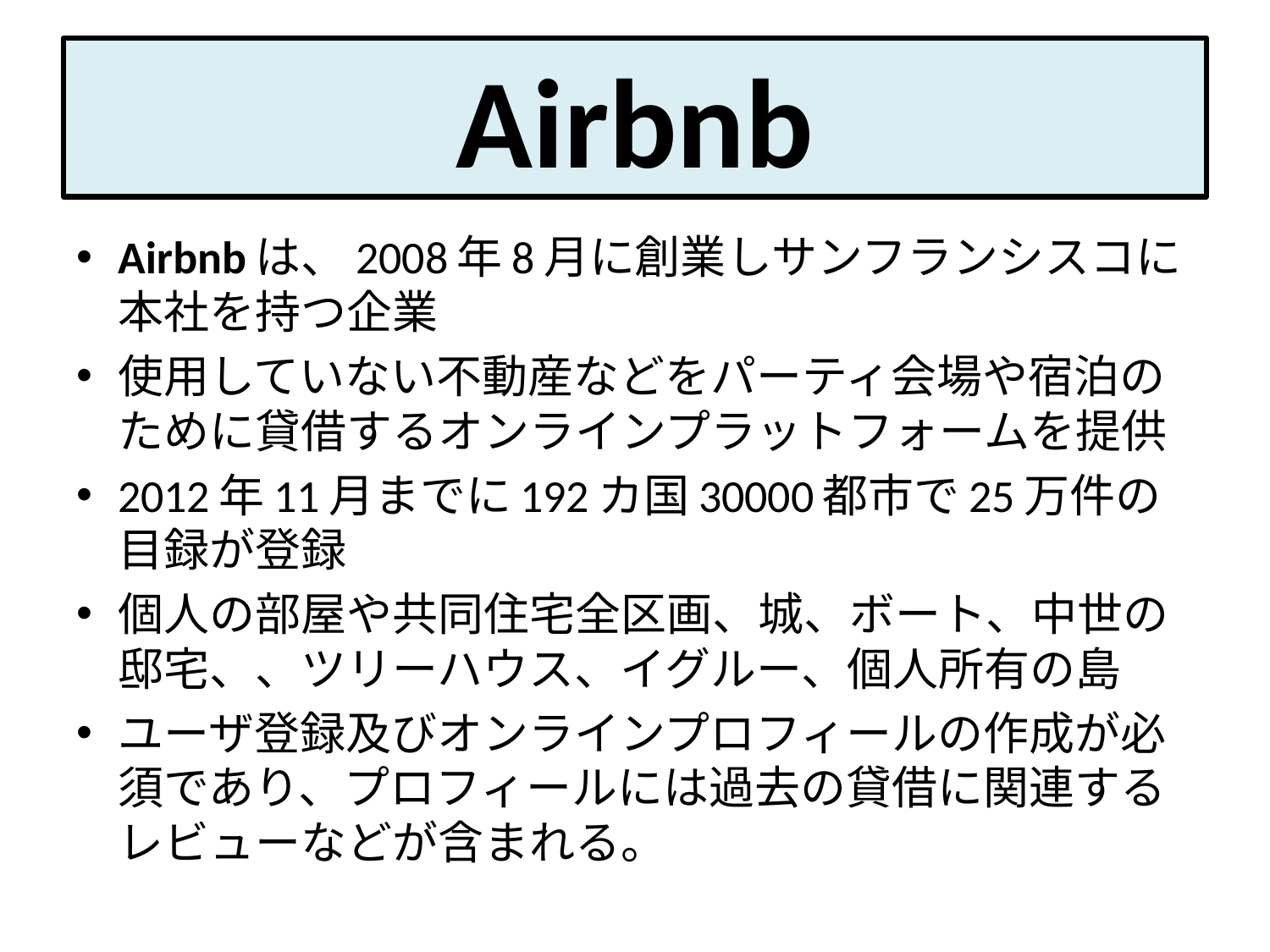

# Airbnb
Airbnbは、2008年8月に創業しサンフランシスコに本社を持つ企業
使用していない不動産などをパーティ会場や宿泊のために貸借するオンラインプラットフォームを提供
2012年11月までに192カ国30000都市で25万件の目録が登録
個人の部屋や共同住宅全区画、城、ボート、中世の邸宅、、ツリーハウス、イグルー、個人所有の島
ユーザ登録及びオンラインプロフィールの作成が必須であり、プロフィールには過去の貸借に関連するレビューなどが含まれる。